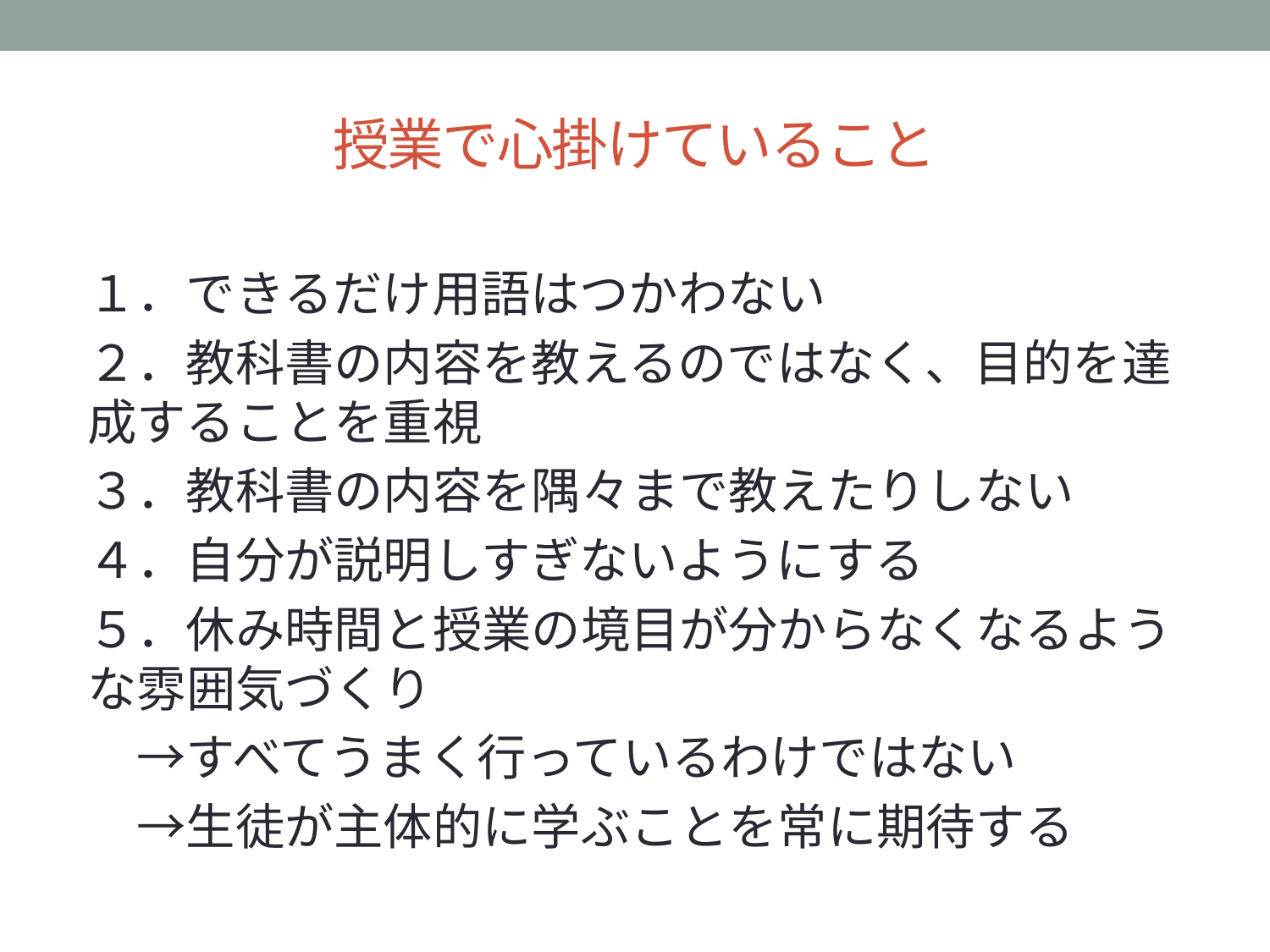

# 授業で心掛けていること
１．できるだけ用語はつかわない
２．教科書の内容を教えるのではなく、目的を達成することを重視
３．教科書の内容を隅々まで教えたりしない
４．自分が説明しすぎないようにする
５．休み時間と授業の境目が分からなくなるような雰囲気づくり
　→すべてうまく行っているわけではない
　→生徒が主体的に学ぶことを常に期待する